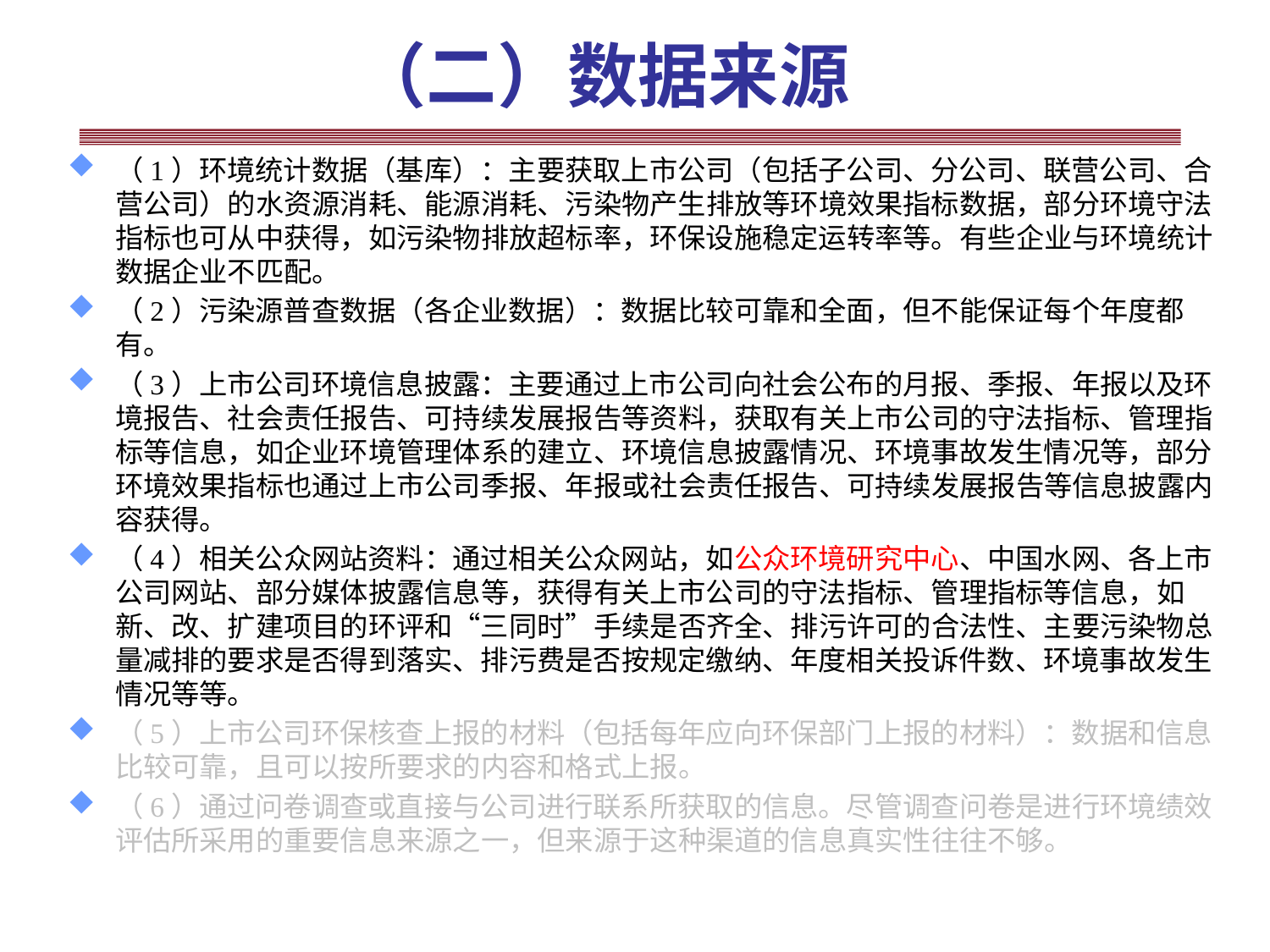

# （二）数据来源

（1）环境统计数据（基库）：主要获取上市公司（包括子公司、分公司、联营公司、合营公司）的水资源消耗、能源消耗、污染物产生排放等环境效果指标数据，部分环境守法指标也可从中获得，如污染物排放超标率，环保设施稳定运转率等。有些企业与环境统计数据企业不匹配。
（2）污染源普查数据（各企业数据）：数据比较可靠和全面，但不能保证每个年度都有。
（3）上市公司环境信息披露：主要通过上市公司向社会公布的月报、季报、年报以及环境报告、社会责任报告、可持续发展报告等资料，获取有关上市公司的守法指标、管理指标等信息，如企业环境管理体系的建立、环境信息披露情况、环境事故发生情况等，部分环境效果指标也通过上市公司季报、年报或社会责任报告、可持续发展报告等信息披露内容获得。
（4）相关公众网站资料：通过相关公众网站，如公众环境研究中心、中国水网、各上市公司网站、部分媒体披露信息等，获得有关上市公司的守法指标、管理指标等信息，如新、改、扩建项目的环评和“三同时”手续是否齐全、排污许可的合法性、主要污染物总量减排的要求是否得到落实、排污费是否按规定缴纳、年度相关投诉件数、环境事故发生情况等等。
（5）上市公司环保核查上报的材料（包括每年应向环保部门上报的材料）：数据和信息比较可靠，且可以按所要求的内容和格式上报。
（6）通过问卷调查或直接与公司进行联系所获取的信息。尽管调查问卷是进行环境绩效评估所采用的重要信息来源之一，但来源于这种渠道的信息真实性往往不够。